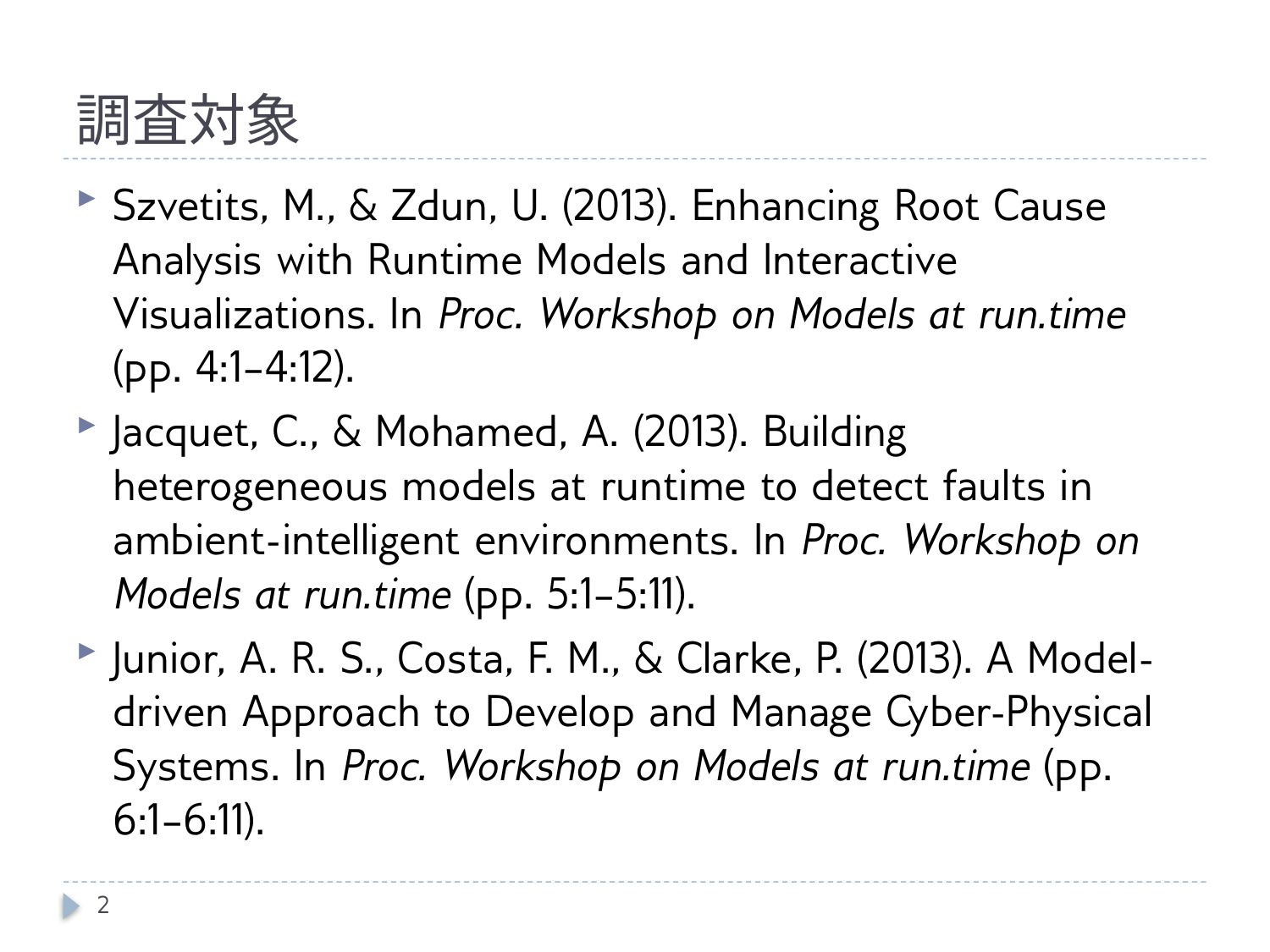

# 調査対象
Szvetits, M., & Zdun, U. (2013). Enhancing Root Cause Analysis with Runtime Models and Interactive Visualizations. In Proc. Workshop on Models at run.time (pp. 4:1–4:12).
Jacquet, C., & Mohamed, A. (2013). Building heterogeneous models at runtime to detect faults in ambient-intelligent environments. In Proc. Workshop on Models at run.time (pp. 5:1–5:11).
Junior, A. R. S., Costa, F. M., & Clarke, P. (2013). A Model-driven Approach to Develop and Manage Cyber-Physical Systems. In Proc. Workshop on Models at run.time (pp. 6:1–6:11).
2